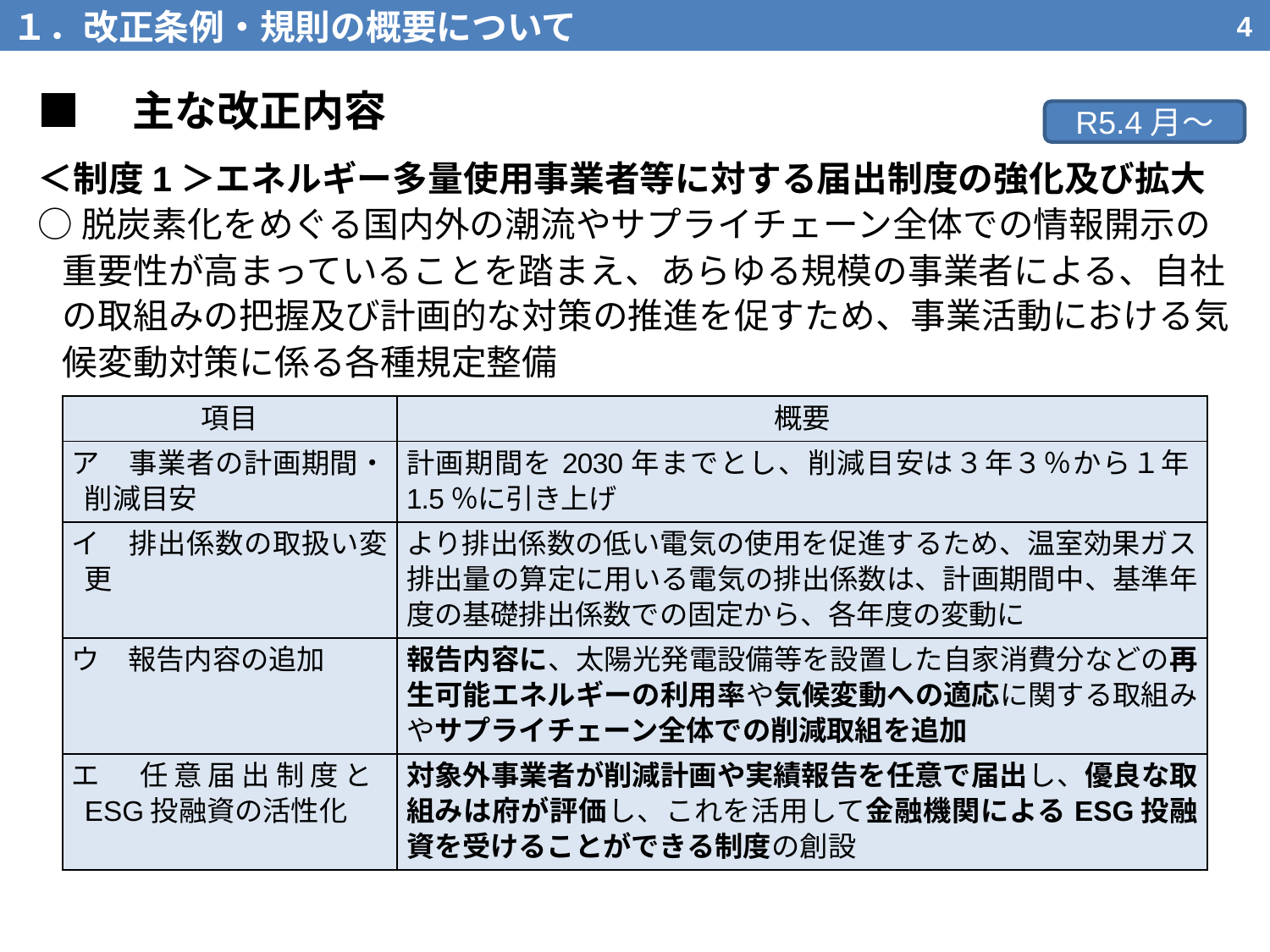

１．改正条例・規則の概要について
4
■　主な改正内容
R5.4月～
＜制度1＞エネルギー多量使用事業者等に対する届出制度の強化及び拡大
○脱炭素化をめぐる国内外の潮流やサプライチェーン全体での情報開示の重要性が高まっていることを踏まえ、あらゆる規模の事業者による、自社の取組みの把握及び計画的な対策の推進を促すため、事業活動における気候変動対策に係る各種規定整備
| 項目 | 概要 |
| --- | --- |
| ア　事業者の計画期間・削減目安 | 計画期間を2030年までとし、削減目安は３年３％から１年1.5％に引き上げ |
| イ　排出係数の取扱い変更 | より排出係数の低い電気の使用を促進するため、温室効果ガス排出量の算定に用いる電気の排出係数は、計画期間中、基準年度の基礎排出係数での固定から、各年度の変動に |
| ウ　報告内容の追加 | 報告内容に、太陽光発電設備等を設置した自家消費分などの再生可能エネルギーの利用率や気候変動への適応に関する取組みやサプライチェーン全体での削減取組を追加 |
| エ　任意届出制度とESG投融資の活性化 | 対象外事業者が削減計画や実績報告を任意で届出し、優良な取組みは府が評価し、これを活用して金融機関によるESG投融資を受けることができる制度の創設 |